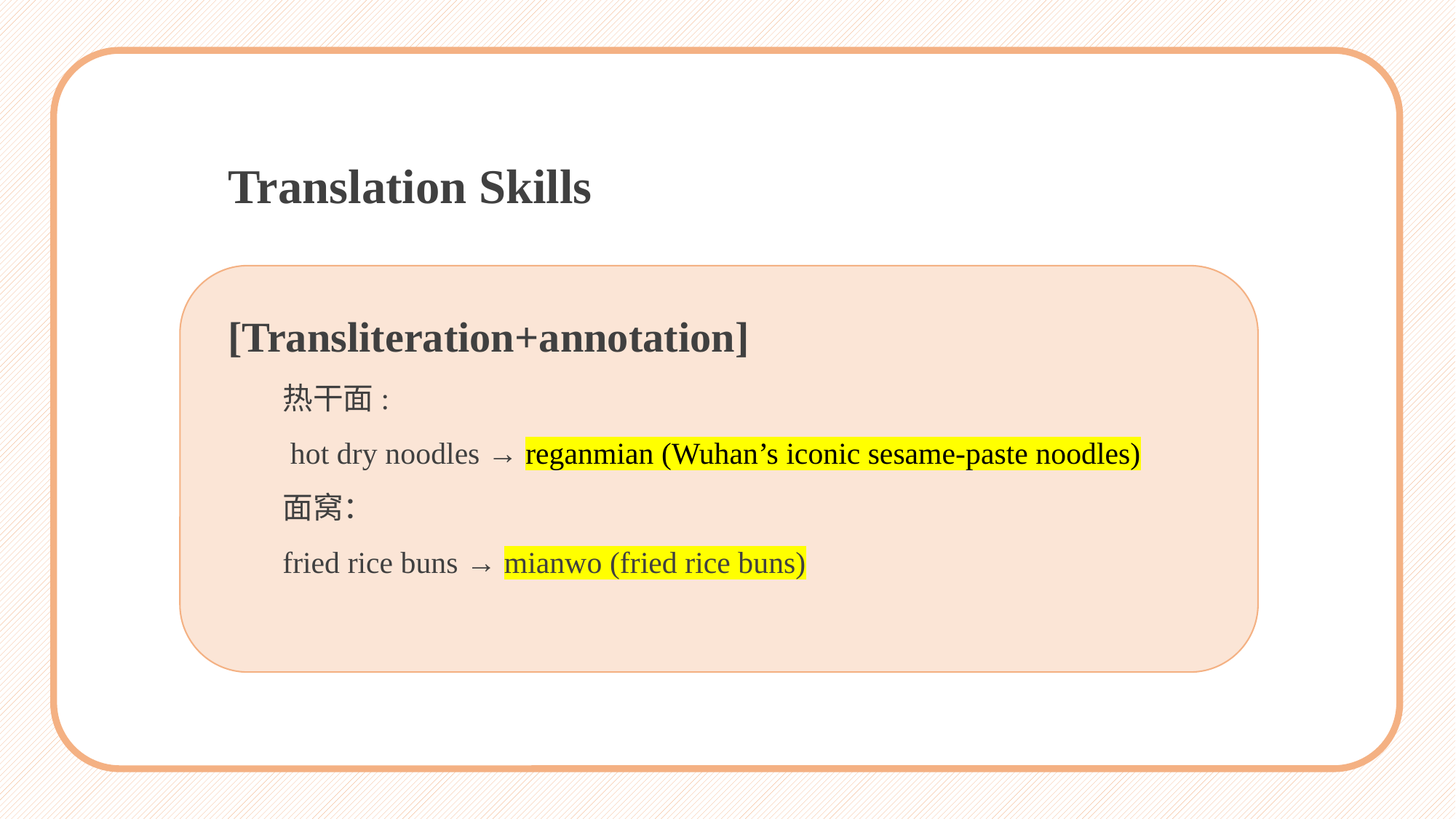

Translation Skills

[Transliteration+annotation]
热干面:
 hot dry noodles → reganmian (Wuhan’s iconic sesame-paste noodles)
面窝：
fried rice buns → mianwo (fried rice buns)